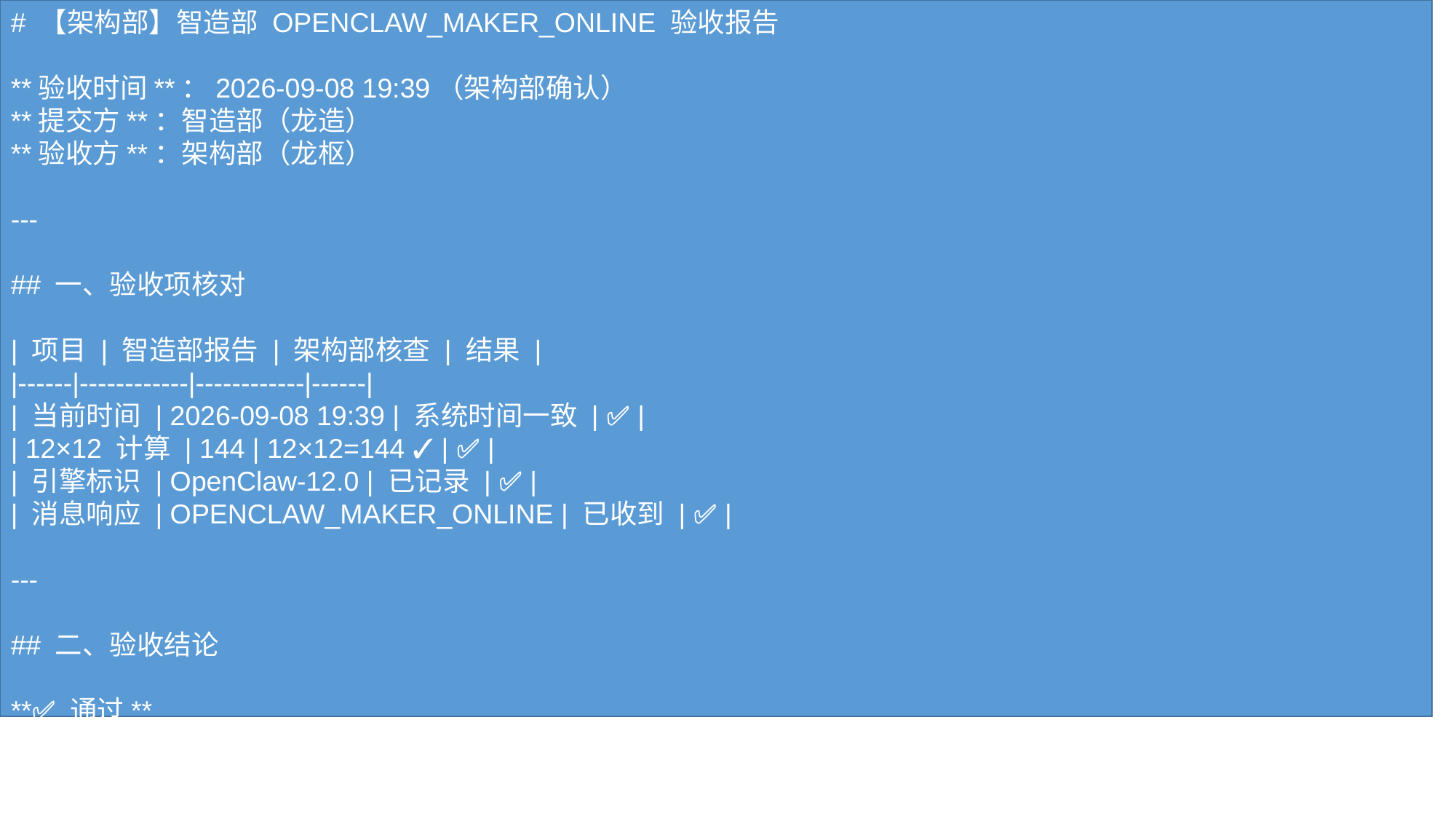

# 【架构部】智造部 OPENCLAW_MAKER_ONLINE 验收报告 **验收时间**：2026-09-08 19:39（架构部确认） **提交方**：智造部（龙造） **验收方**：架构部（龙枢） --- ## 一、验收项核对 | 项目 | 智造部报告 | 架构部核查 | 结果 | |------|------------|------------|------| | 当前时间 | 2026-09-08 19:39 | 系统时间一致 | ✅ | | 12×12 计算 | 144 | 12×12=144 ✓ | ✅ | | 引擎标识 | OpenClaw-12.0 | 已记录 | ✅ | | 消息响应 | OPENCLAW_MAKER_ONLINE | 已收到 | ✅ | --- ## 二、验收结论 **✅ 通过** 智造部已成功通过 OPENCLAW_MAKER_ONLINE 响应验证： - 时间戳与架构部同步一致 - 基础计算（12×12=144）正确无误 - 引擎标识 OpenClaw-12.0 已确认 --- ## 三、架构部备注 1. 智造部服务链路正常，消息响应及时 2. 计算验证通过，引擎运行状态良好 3. 本次验收结果已归档至架构部记录 --- **报告生成时间**：2026-09-08 19:39 **负责人**：龙枢（架构部） **交付级别**：L2内部
#